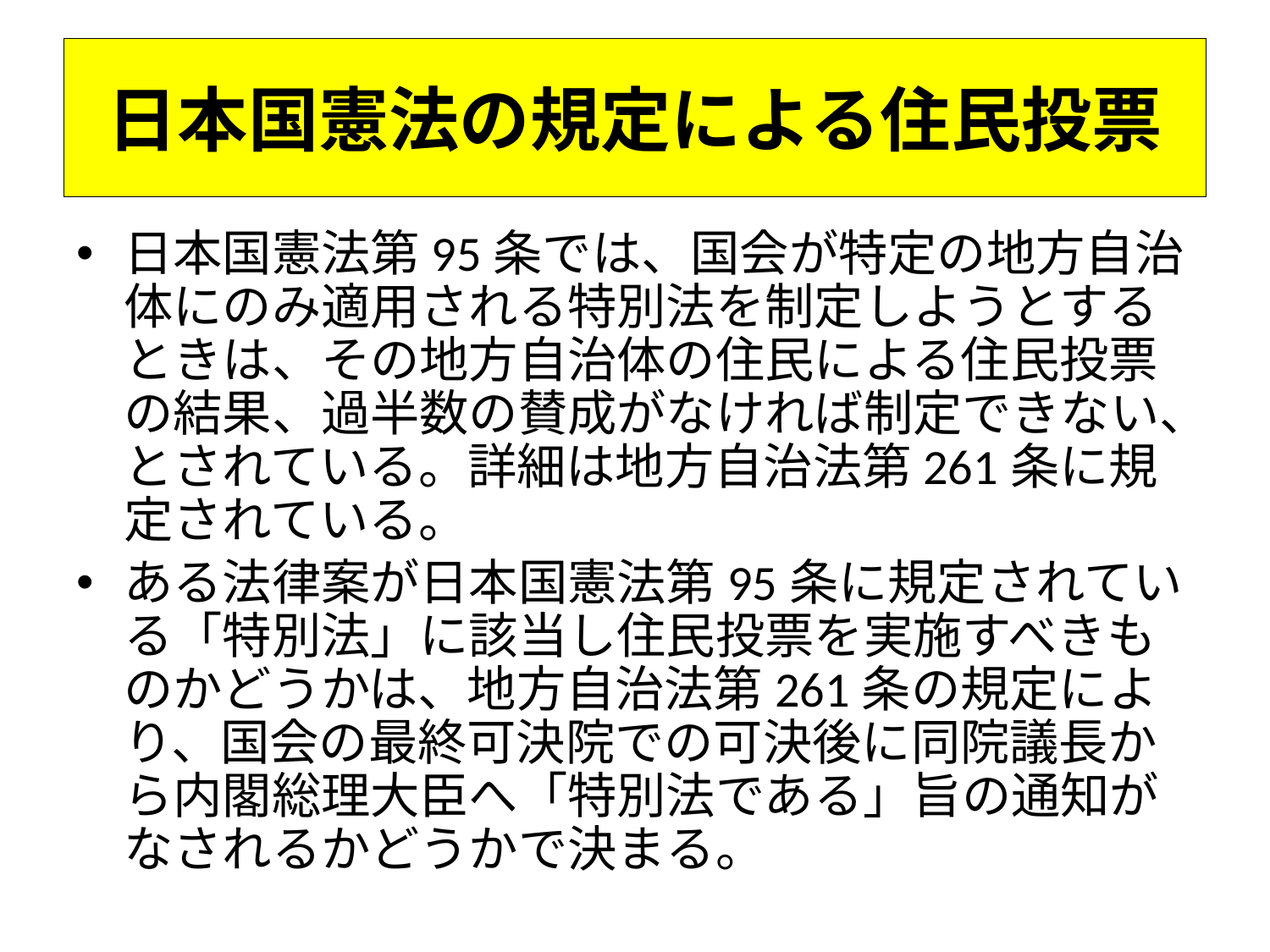

# 日本国憲法の規定による住民投票
日本国憲法第95条では、国会が特定の地方自治体にのみ適用される特別法を制定しようとするときは、その地方自治体の住民による住民投票の結果、過半数の賛成がなければ制定できない、とされている。詳細は地方自治法第261条に規定されている。
ある法律案が日本国憲法第95条に規定されている「特別法」に該当し住民投票を実施すべきものかどうかは、地方自治法第261条の規定により、国会の最終可決院での可決後に同院議長から内閣総理大臣へ「特別法である」旨の通知がなされるかどうかで決まる。